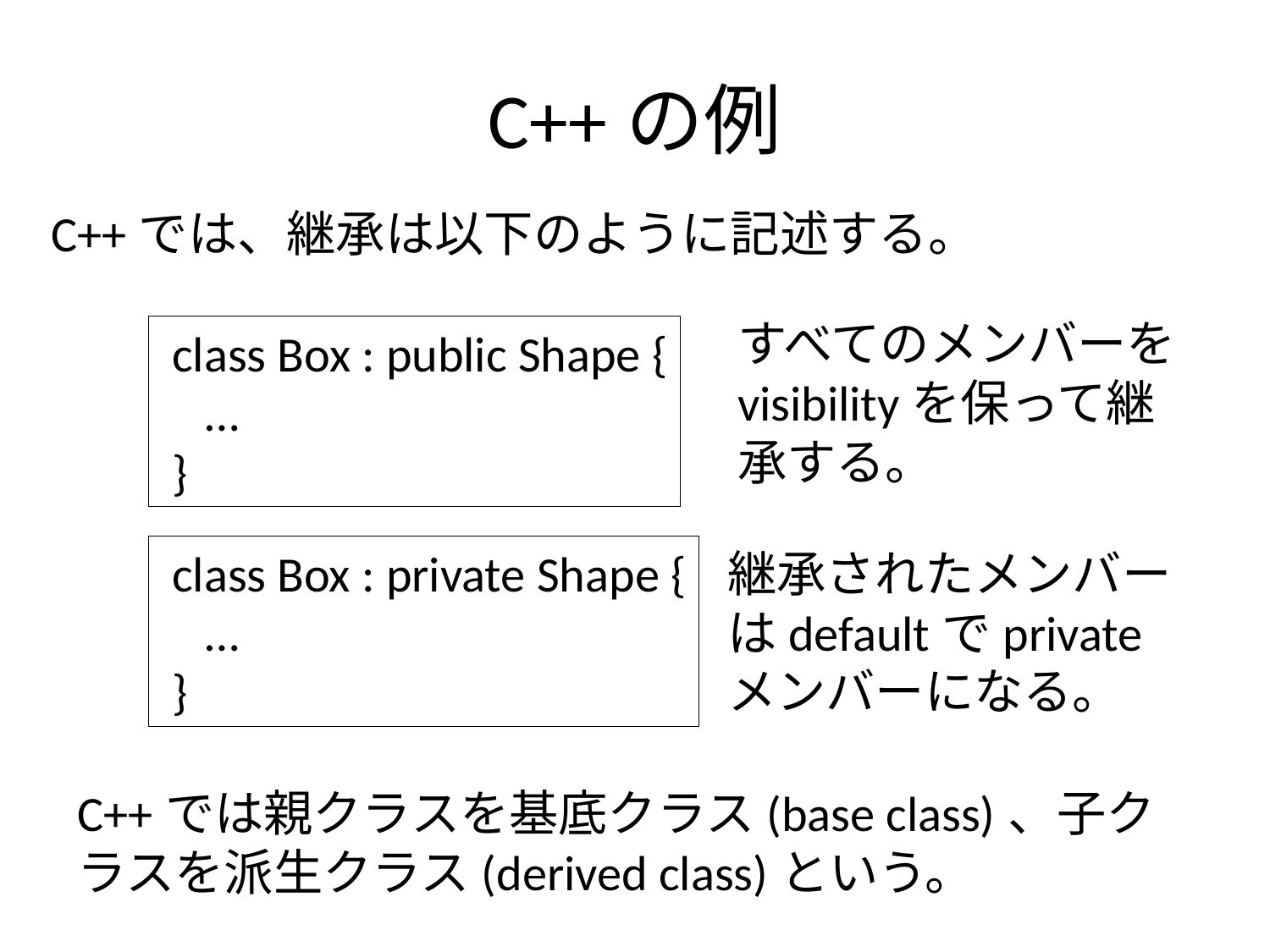

# C++の例
C++では、継承は以下のように記述する。
すべてのメンバーをvisibilityを保って継承する。
 class Box : public Shape {
    …
 }
 class Box : private Shape {
    …
 }
継承されたメンバーはdefaultでprivateメンバーになる。
C++では親クラスを基底クラス(base class)、子クラスを派生クラス(derived class)という。